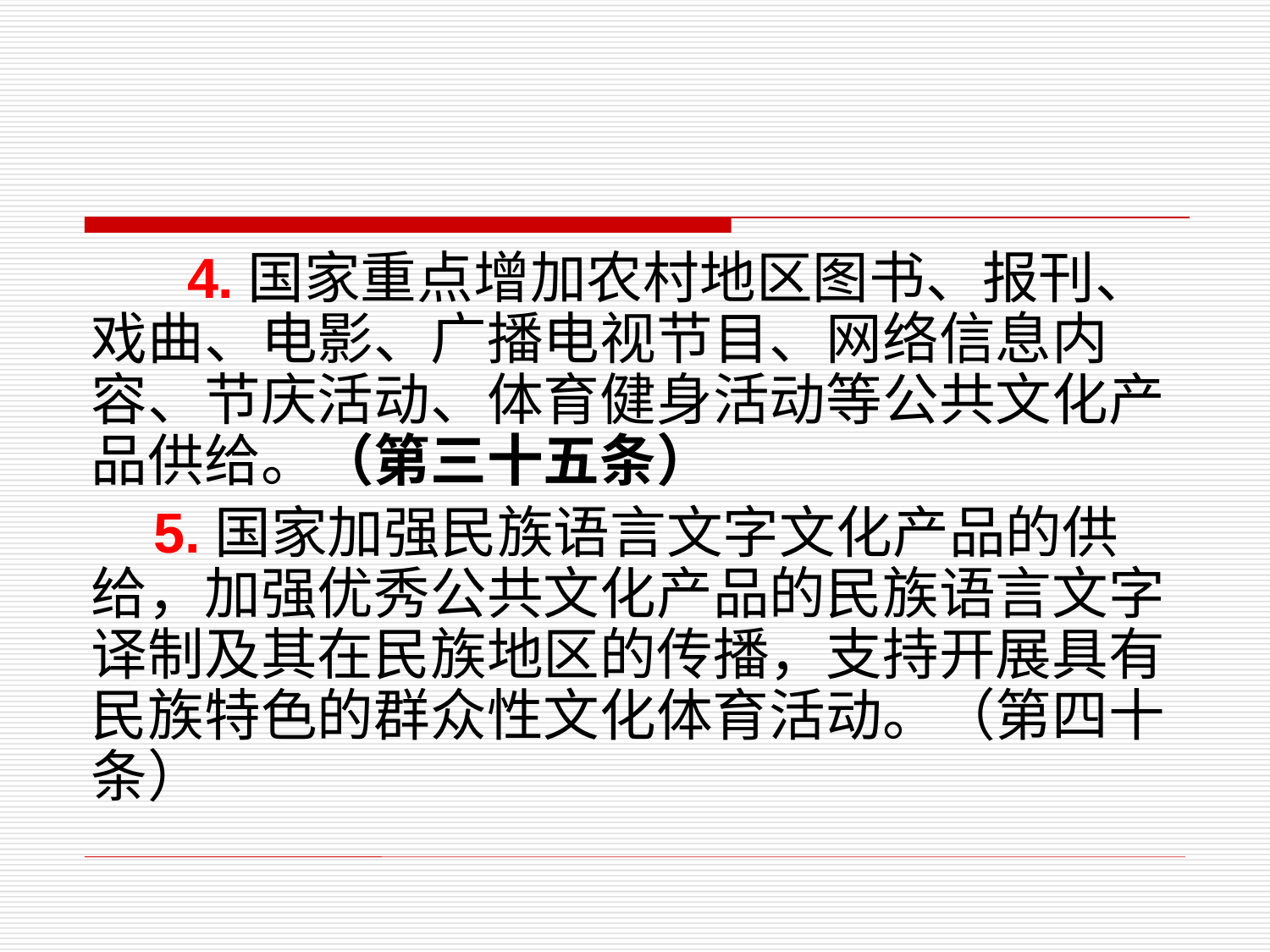

4.国家重点增加农村地区图书、报刊、戏曲、电影、广播电视节目、网络信息内容、节庆活动、体育健身活动等公共文化产品供给。（第三十五条）
    5.国家加强民族语言文字文化产品的供给，加强优秀公共文化产品的民族语言文字译制及其在民族地区的传播，支持开展具有民族特色的群众性文化体育活动。（第四十条）